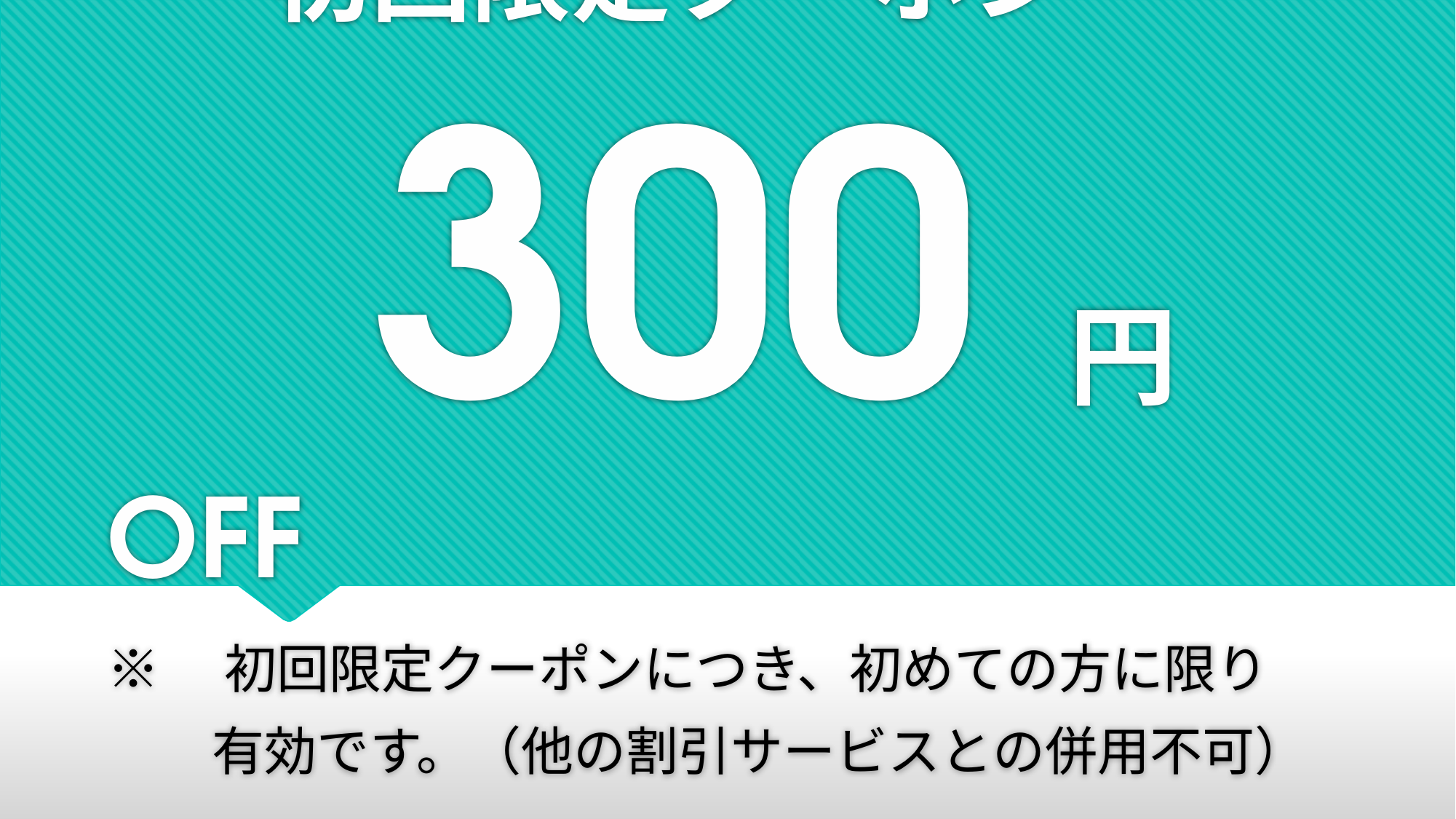

# 初回限定クーポン　　 　　　300円OFF
※　初回限定クーポンにつき、初めての方に限り
　　有効です。（他の割引サービスとの併用不可）